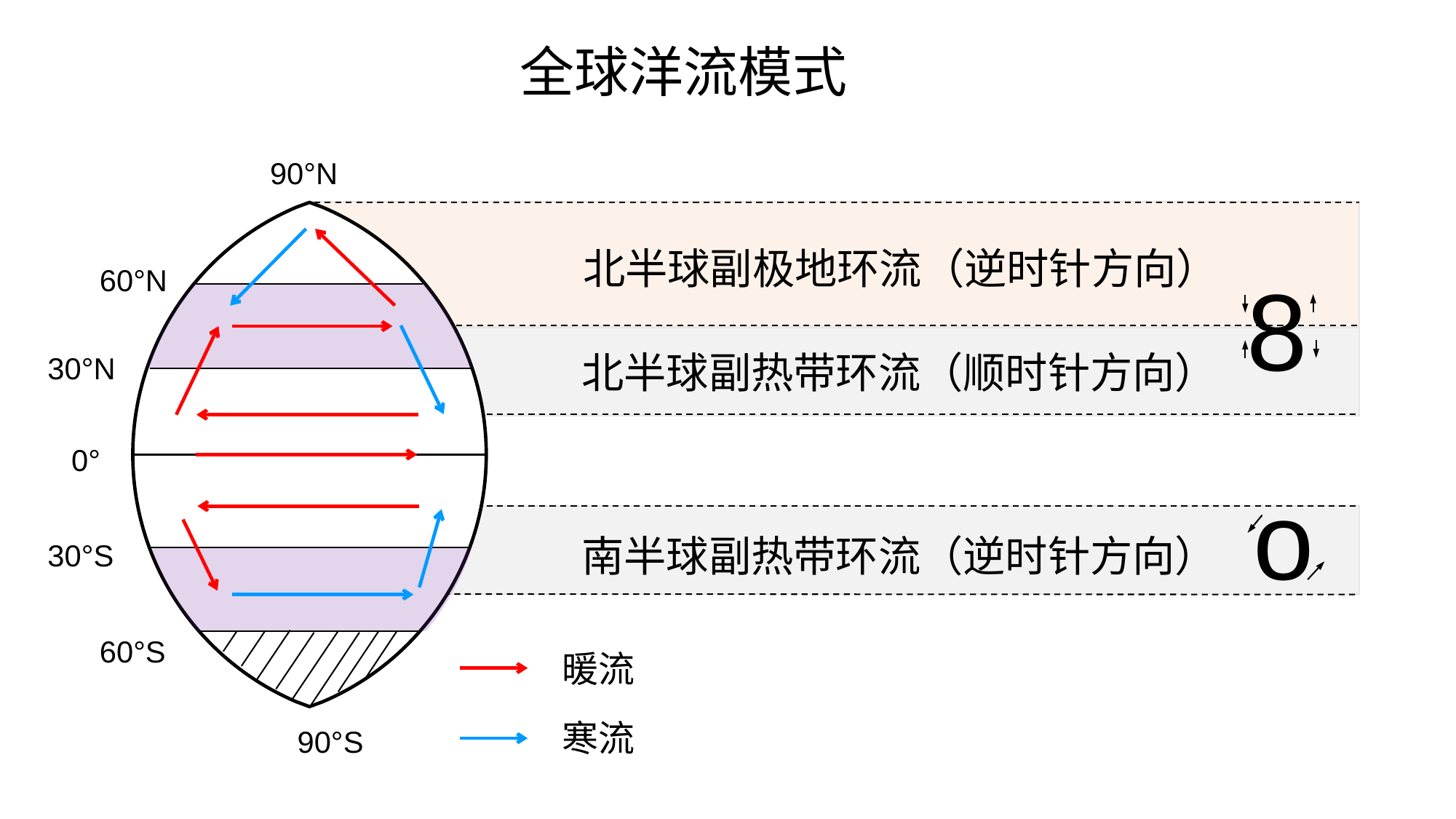

全球洋流模式
90°N

北半球副极地环流（逆时针方向）

60°N
8

北半球副热带环流（顺时针方向）
30°N
0°
o

南半球副热带环流（逆时针方向）
30°S

60°S
暖流
寒流
90°S